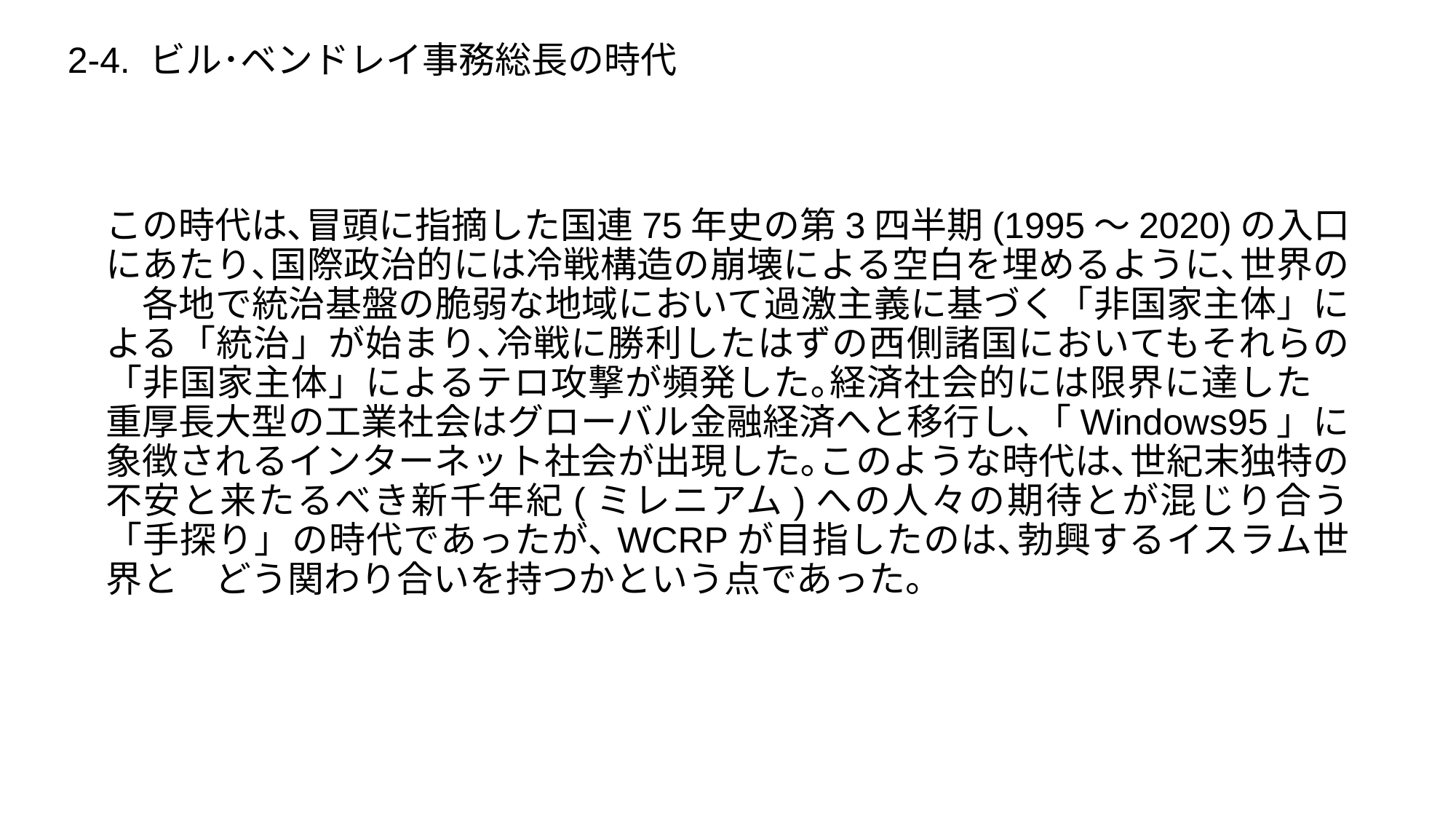

2-4. ビル･ベンドレイ事務総長の時代
この時代は､冒頭に指摘した国連75年史の第3四半期(1995～2020)の入口にあたり､国際政治的には冷戦構造の崩壊による空白を埋めるように､世界の　各地で統治基盤の脆弱な地域において過激主義に基づく「非国家主体」による「統治」が始まり､冷戦に勝利したはずの西側諸国においてもそれらの「非国家主体」によるテロ攻撃が頻発した｡経済社会的には限界に達した　重厚長大型の工業社会はグローバル金融経済へと移行し､「Windows95」に象徴されるインターネット社会が出現した｡このような時代は､世紀末独特の不安と来たるべき新千年紀(ミレニアム)への人々の期待とが混じり合う「手探り」の時代であったが､WCRPが目指したのは､勃興するイスラム世界と　どう関わり合いを持つかという点であった。